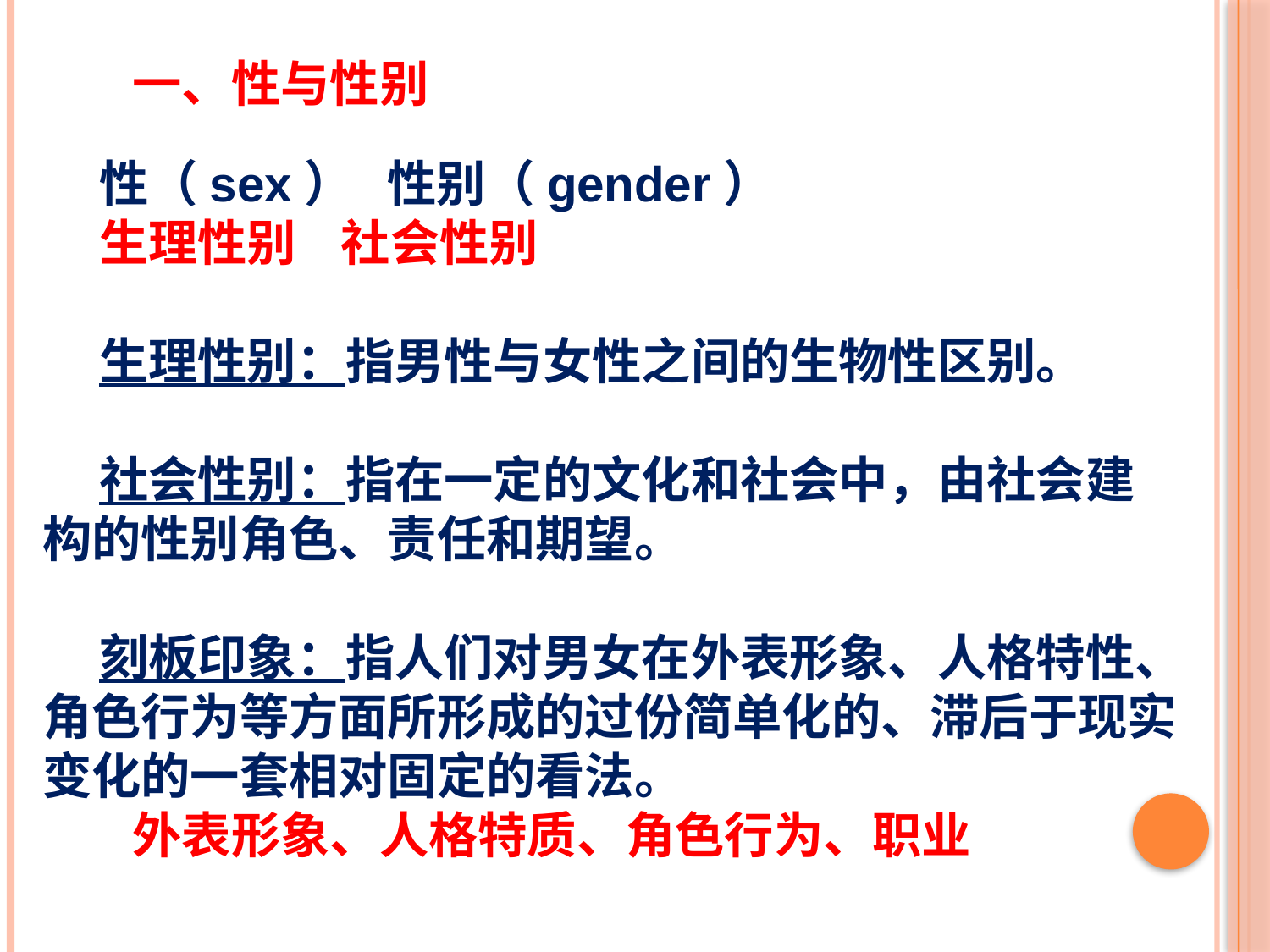

一、性与性别
    性（sex）   性别（gender）
    生理性别    社会性别

    生理性别：指男性与女性之间的生物性区别。

    社会性别：指在一定的文化和社会中，由社会建构的性别角色、责任和期望。

    刻板印象：指人们对男女在外表形象、人格特性、角色行为等方面所形成的过份简单化的、滞后于现实变化的一套相对固定的看法。
       外表形象、人格特质、角色行为、职业